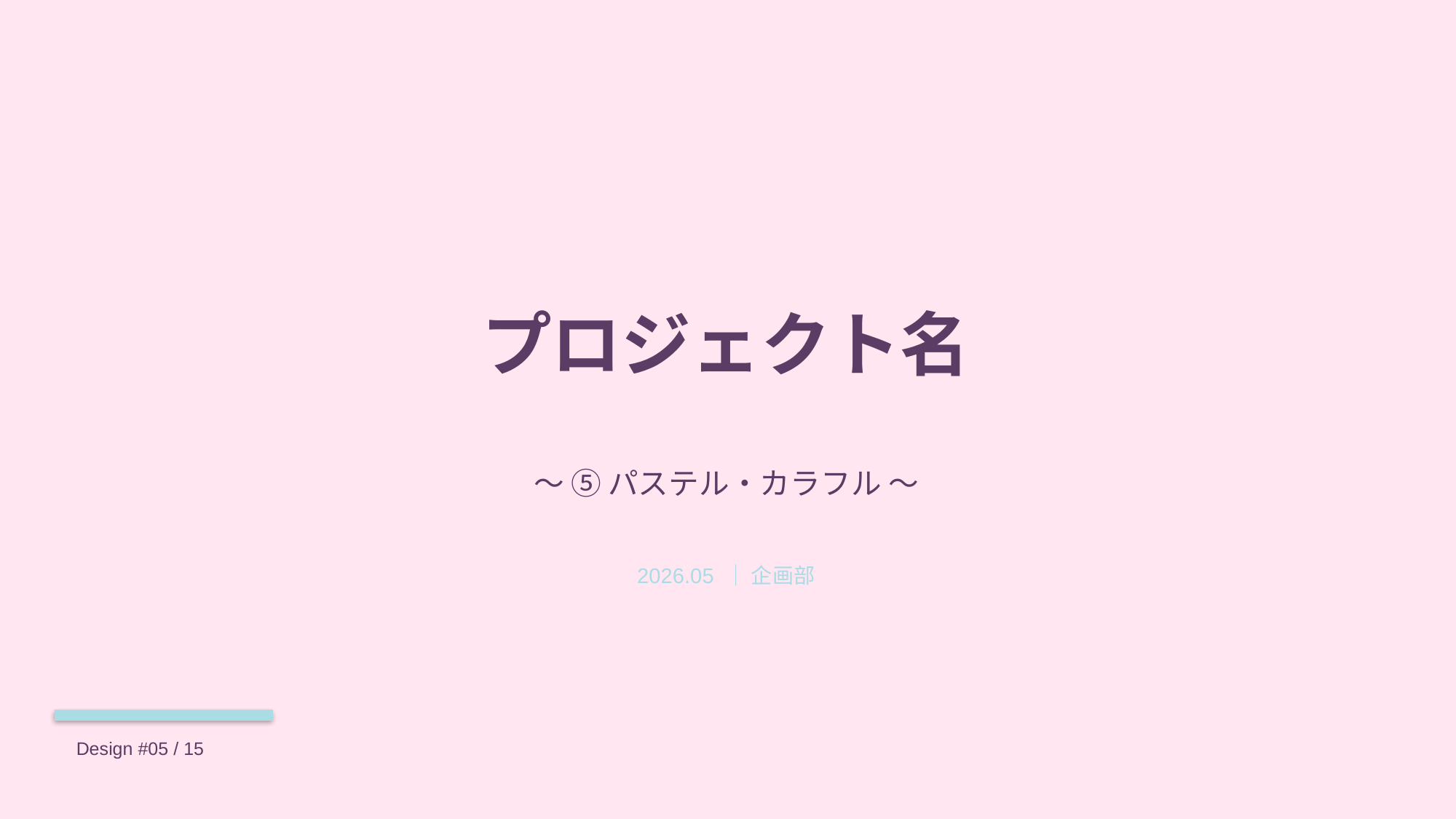

プロジェクト名
〜 ⑤ パステル・カラフル 〜
2026.05 ｜ 企画部

Design #05 / 15